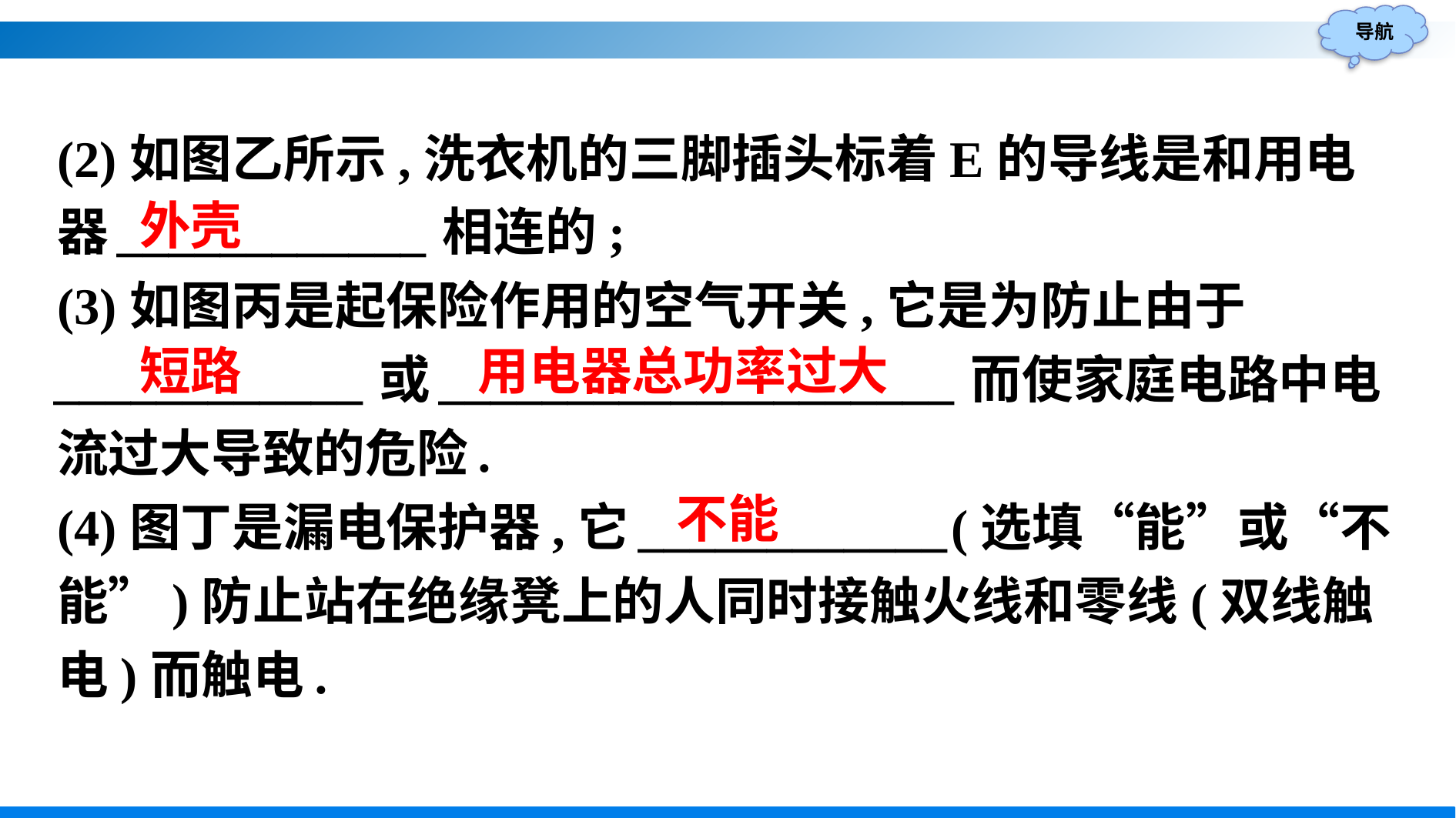

(2)如图乙所示,洗衣机的三脚插头标着E的导线是和用电器____________相连的;
(3)如图丙是起保险作用的空气开关,它是为防止由于____________或____________________而使家庭电路中电流过大导致的危险.
(4)图丁是漏电保护器,它____________(选填“能”或“不能”)防止站在绝缘凳上的人同时接触火线和零线(双线触电)而触电.
外壳
用电器总功率过大
短路
不能